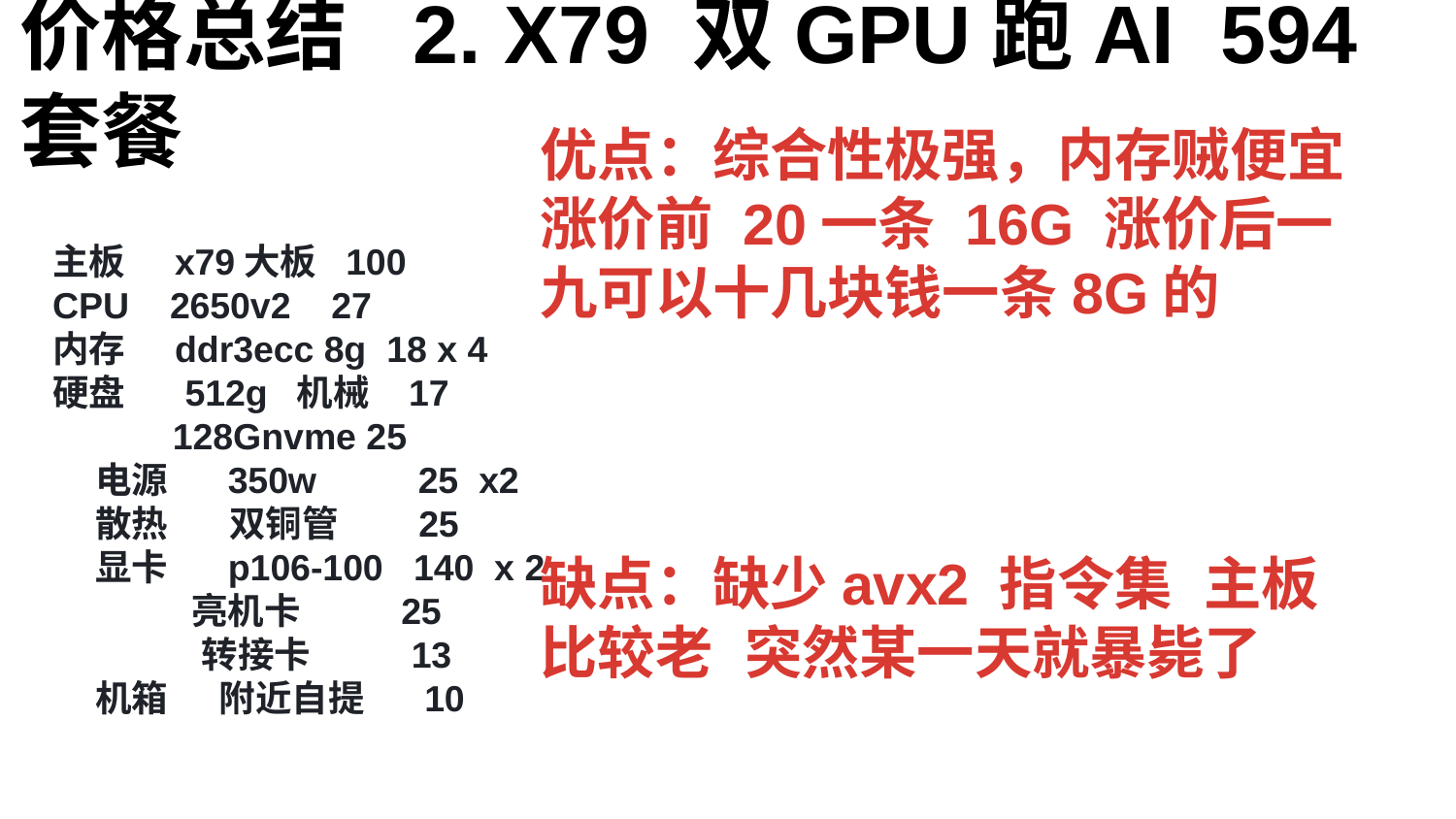

价格总结  2. X79 双GPU跑AI  594套餐
主板    x79大板  100
CPU    2650v2    27
内存    ddr3ecc 8g  18 x 4
硬盘     512g  机械   17
    128Gnvme 25
电源     350w          25  x2
散热      双铜管       25
显卡     p106-100   140  x 2
     亮机卡         25
      转接卡         13
机箱     附近自提     10
优点：综合性极强，内存贼便宜 涨价前 20一条 16G 涨价后一九可以十几块钱一条8G的
缺点：缺少avx2 指令集  主板比较老  突然某一天就暴毙了